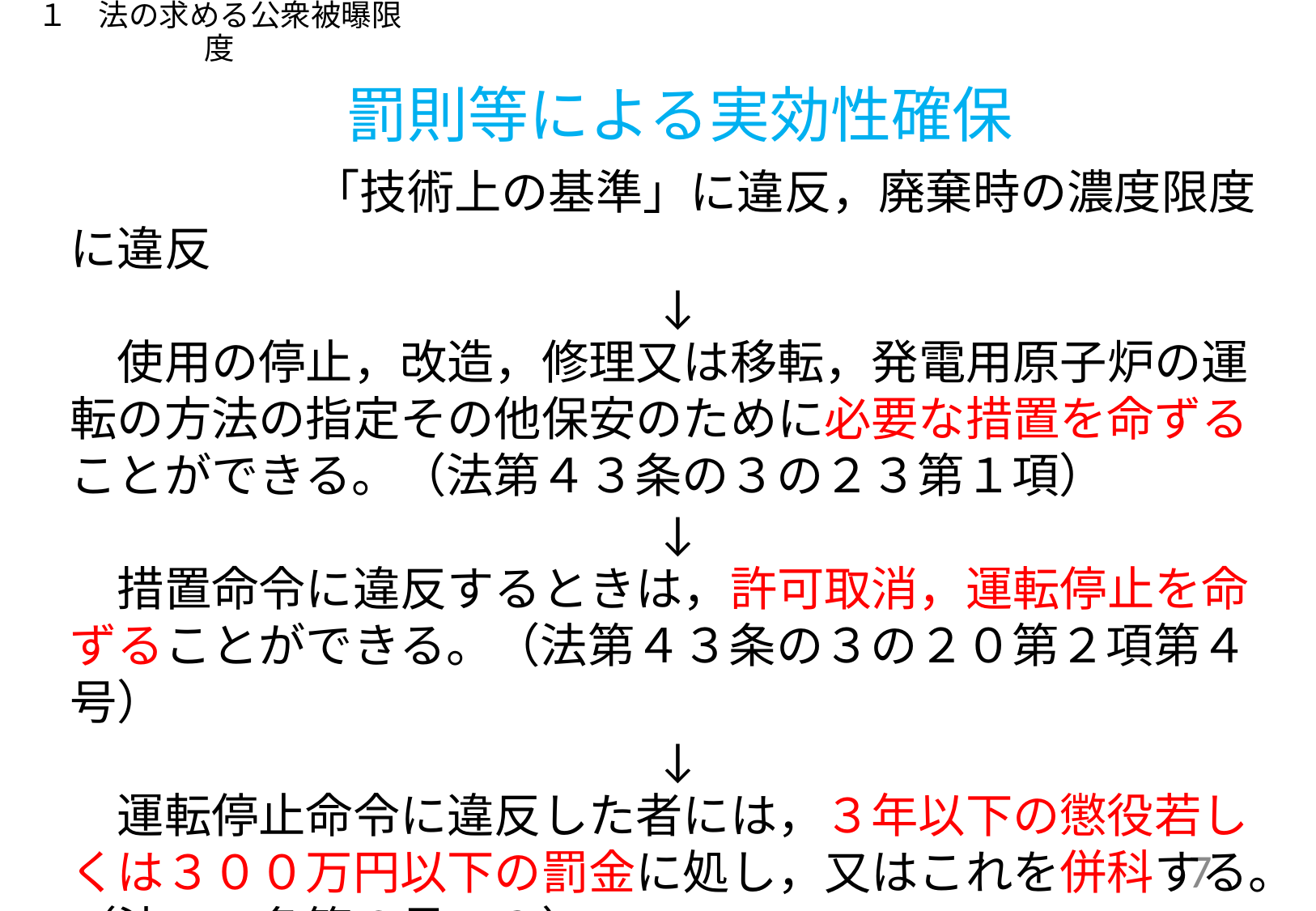

# １　法の求める公衆被曝限度
罰則等による実効性確保
　　　　　　「技術上の基準」に違反，廃棄時の濃度限度に違反
↓
　使用の停止，改造，修理又は移転，発電用原子炉の運転の方法の指定その他保安のために必要な措置を命ずることができる。（法第４３条の３の２３第１項）
↓
　措置命令に違反するときは，許可取消，運転停止を命ずることができる。（法第４３条の３の２０第２項第４号）
↓
　運転停止命令に違反した者には，３年以下の懲役若しくは３００万円以下の罰金に処し，又はこれを併科する。（法７７条第６号の３）
7